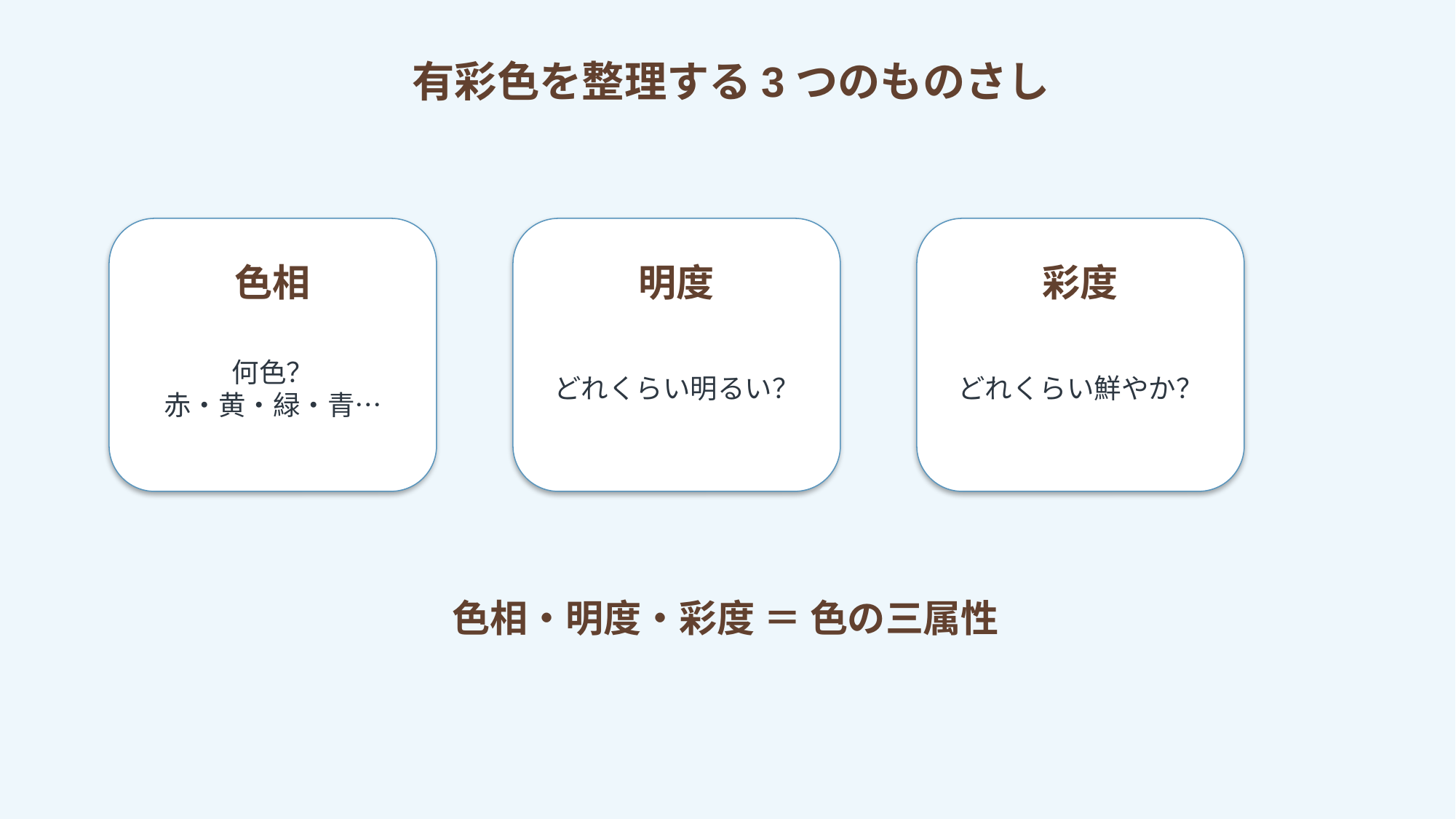

有彩色を整理する3つのものさし

色相
明度
彩度
何色？
赤・黄・緑・青…
どれくらい明るい？
どれくらい鮮やか？
色相・明度・彩度 ＝ 色の三属性